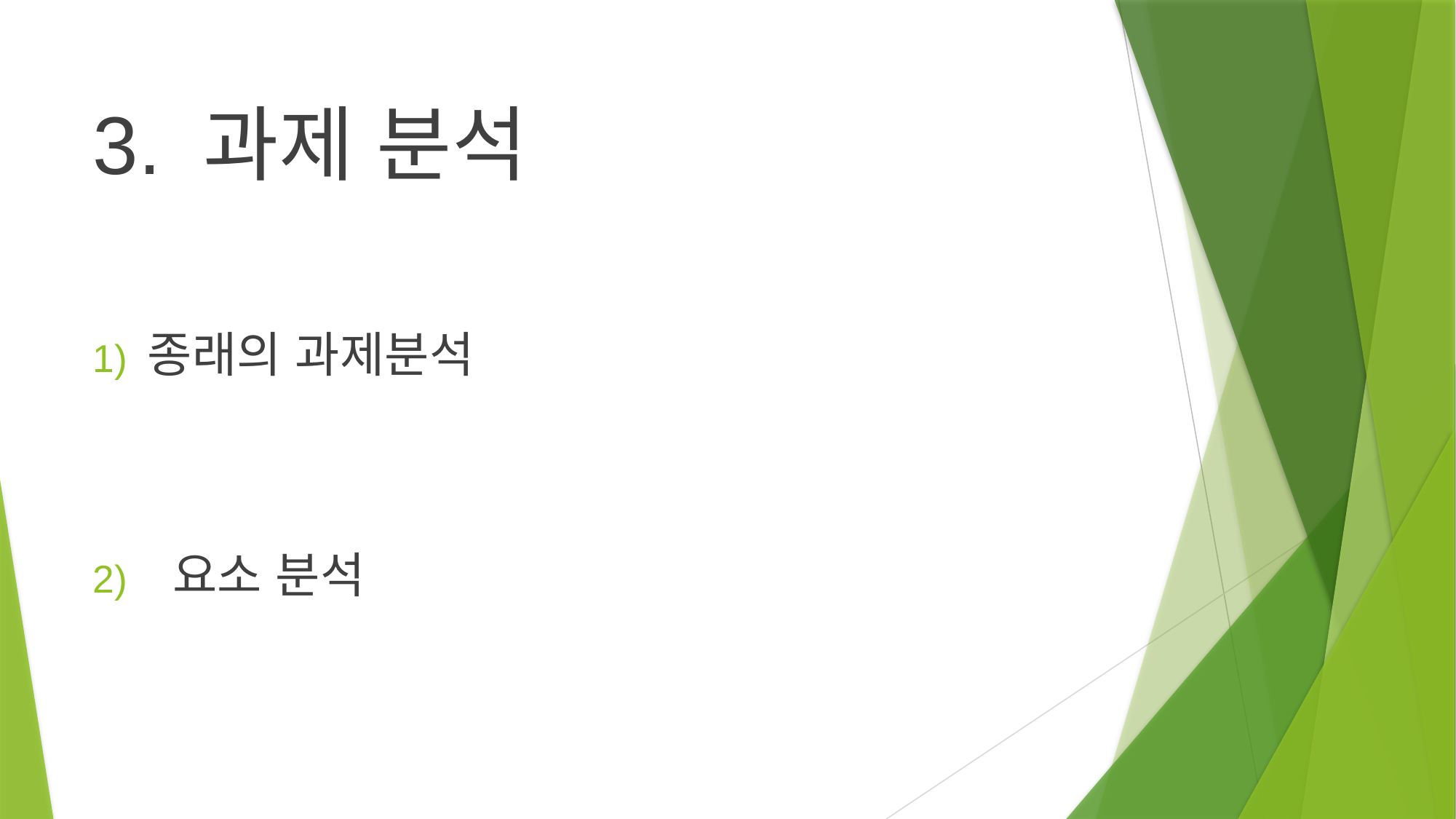

3. 과제 분석

종래의 과제분석

 요소 분석